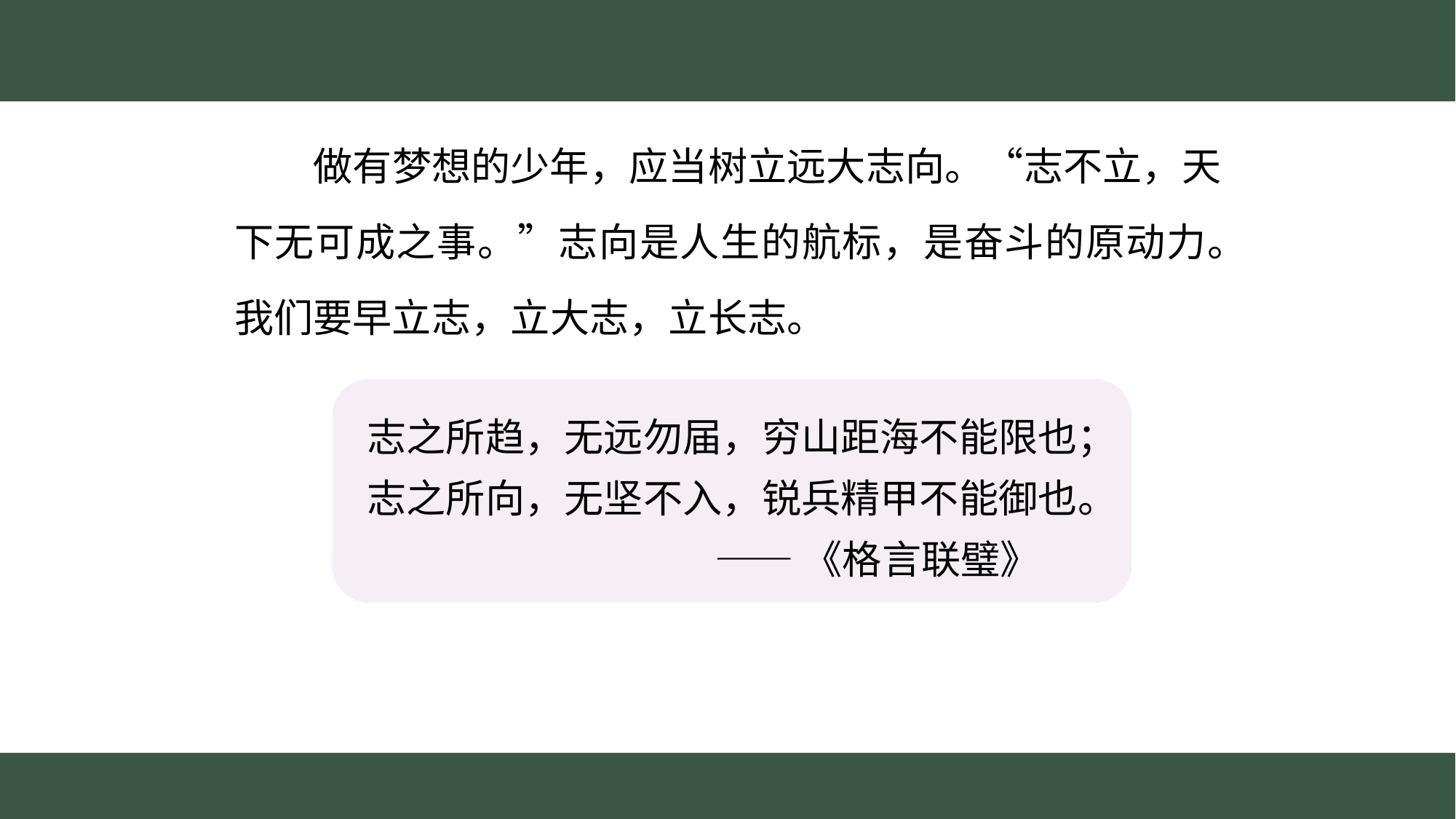

做有梦想的少年，应当树立远大志向。“志不立，天
下无可成之事。”志向是人生的航标，是奋斗的原动力。
我们要早立志，立大志，立长志。

志之所趋，无远勿届，穷山距海不能限也；
志之所向，无坚不入，锐兵精甲不能御也。
                                       ——《格言联璧》